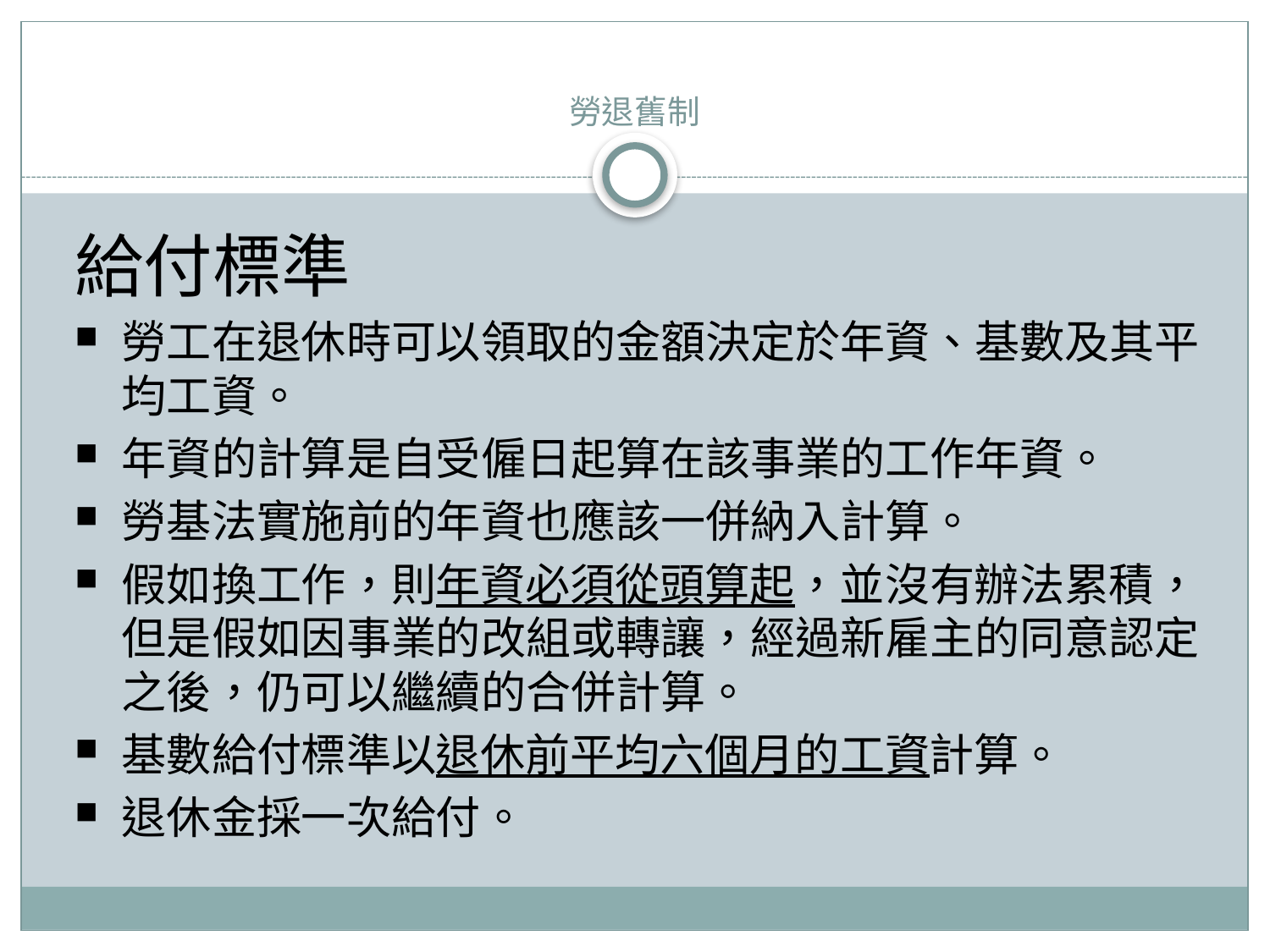

# 勞退舊制
給付標準
勞工在退休時可以領取的金額決定於年資、基數及其平均工資。
年資的計算是自受僱日起算在該事業的工作年資。
勞基法實施前的年資也應該一併納入計算。
假如換工作，則年資必須從頭算起，並沒有辦法累積，但是假如因事業的改組或轉讓，經過新雇主的同意認定之後，仍可以繼續的合併計算。
基數給付標準以退休前平均六個月的工資計算。
退休金採一次給付。